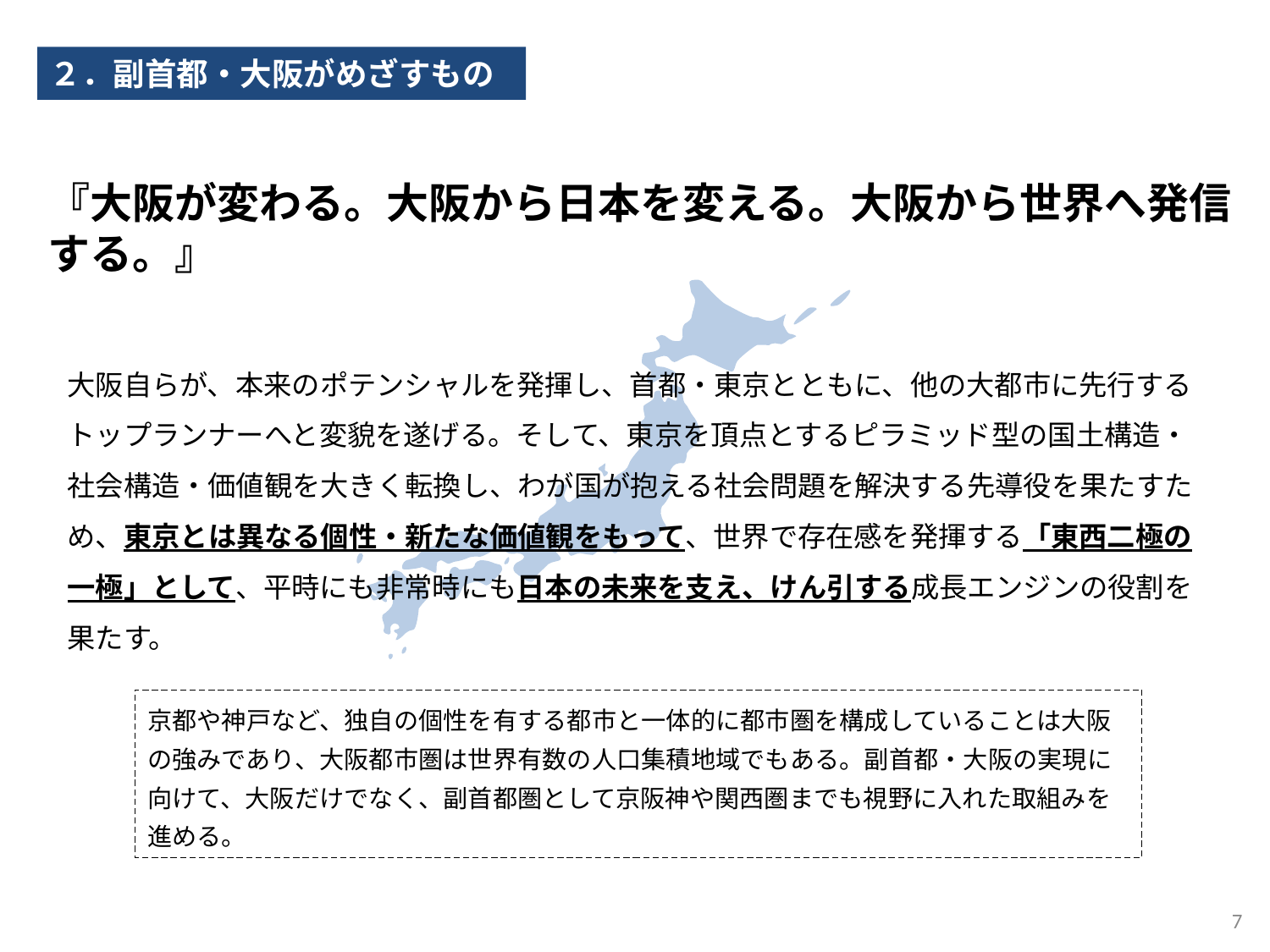

２．副首都・大阪がめざすもの
『大阪が変わる。大阪から日本を変える。大阪から世界へ発信する。』

大阪自らが、本来のポテンシャルを発揮し、首都・東京とともに、他の大都市に先行するトップランナーへと変貌を遂げる。そして、東京を頂点とするピラミッド型の国土構造・社会構造・価値観を大きく転換し、わが国が抱える社会問題を解決する先導役を果たすため、東京とは異なる個性・新たな価値観をもって、世界で存在感を発揮する「東西二極の一極」として、平時にも非常時にも日本の未来を支え、けん引する成長エンジンの役割を果たす。
京都や神戸など、独自の個性を有する都市と一体的に都市圏を構成していることは大阪の強みであり、大阪都市圏は世界有数の人口集積地域でもある。副首都・大阪の実現に向けて、大阪だけでなく、副首都圏として京阪神や関西圏までも視野に入れた取組みを進める。
7